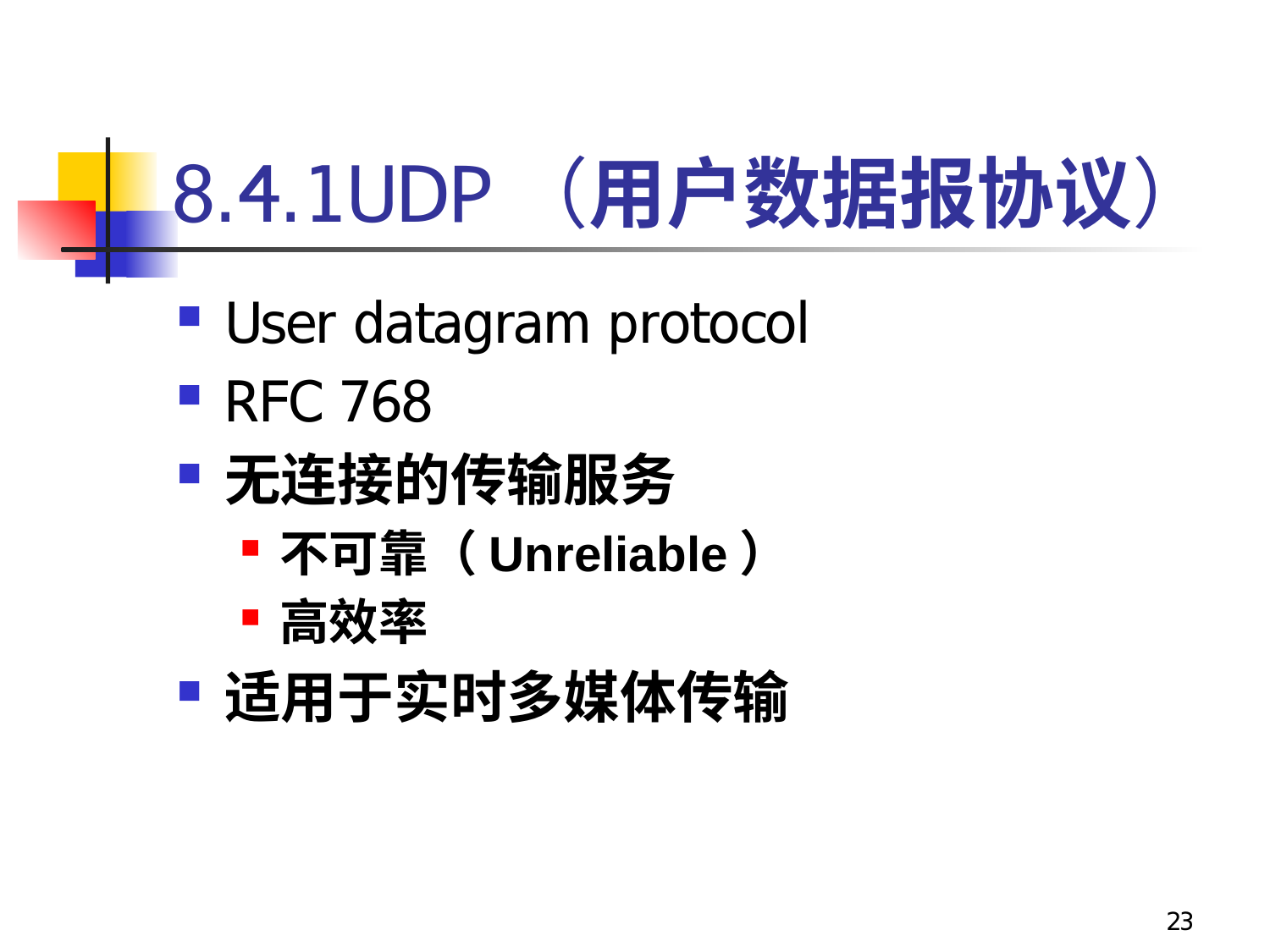

# 8.4.1UDP（用户数据报协议）
User datagram protocol
RFC 768
无连接的传输服务
不可靠（Unreliable）
高效率
适用于实时多媒体传输

23